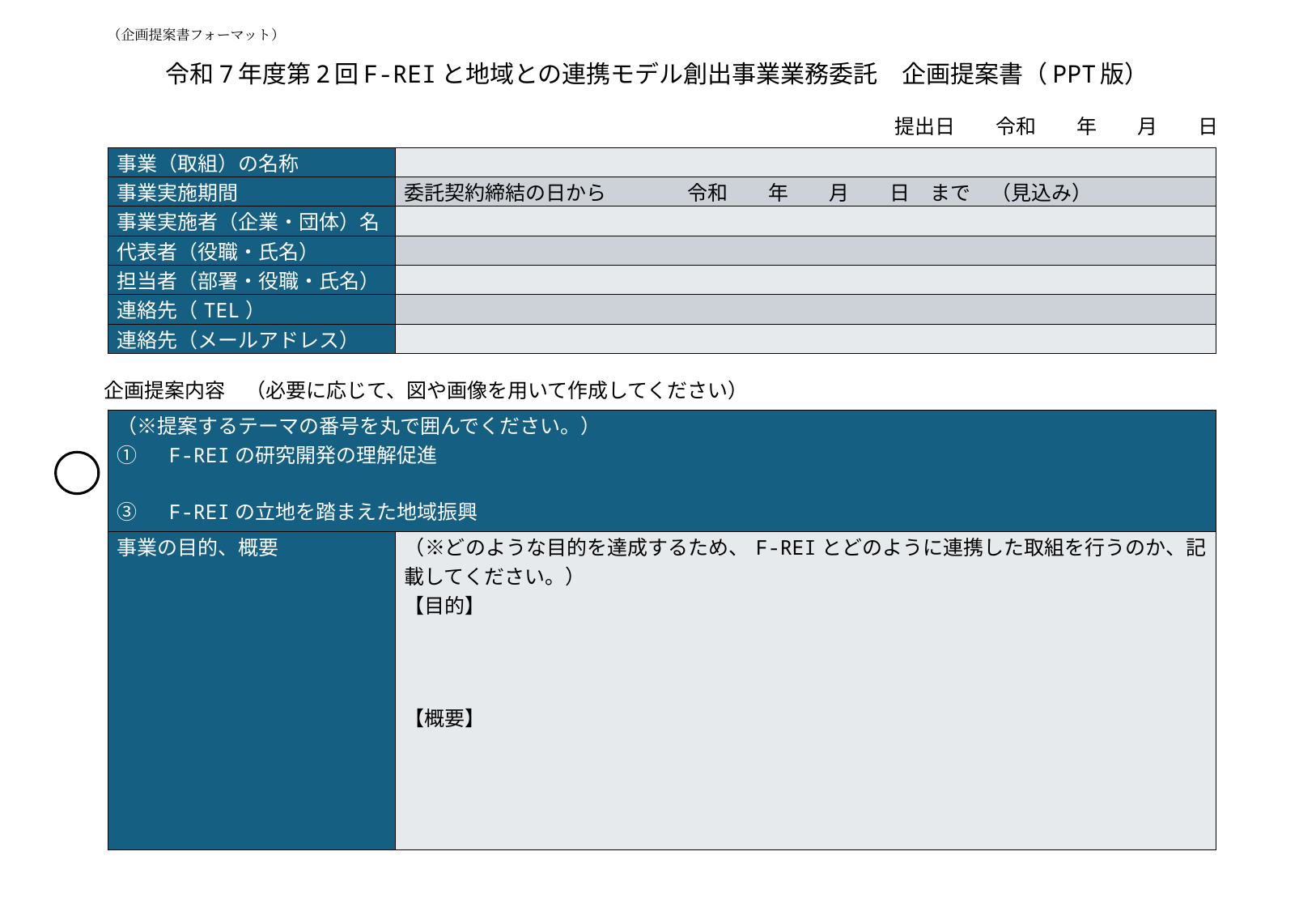

（企画提案書フォーマット）
# 令和7年度第2回F-REIと地域との連携モデル創出事業業務委託　企画提案書（PPT版）
提出日　　令和　　年　　月　　日
| 事業（取組）の名称 |  |
| --- | --- |
| 事業実施期間 | 委託契約締結の日から　　　　令和　　年　　月　　日　まで　（見込み） |
| 事業実施者（企業・団体）名 |  |
| 代表者（役職・氏名） |  |
| 担当者（部署・役職・氏名） |  |
| 連絡先（TEL） |  |
| 連絡先（メールアドレス） |  |
企画提案内容　（必要に応じて、図や画像を用いて作成してください）
| （※提案するテーマの番号を丸で囲んでください。） ①　F-REIの研究開発の理解促進 ③　F-REIの立地を踏まえた地域振興 |
| --- |

| 事業の目的、概要 | （※どのような目的を達成するため、F-REIとどのように連携した取組を行うのか、記載してください。） 【目的】 【概要】 |
| --- | --- |